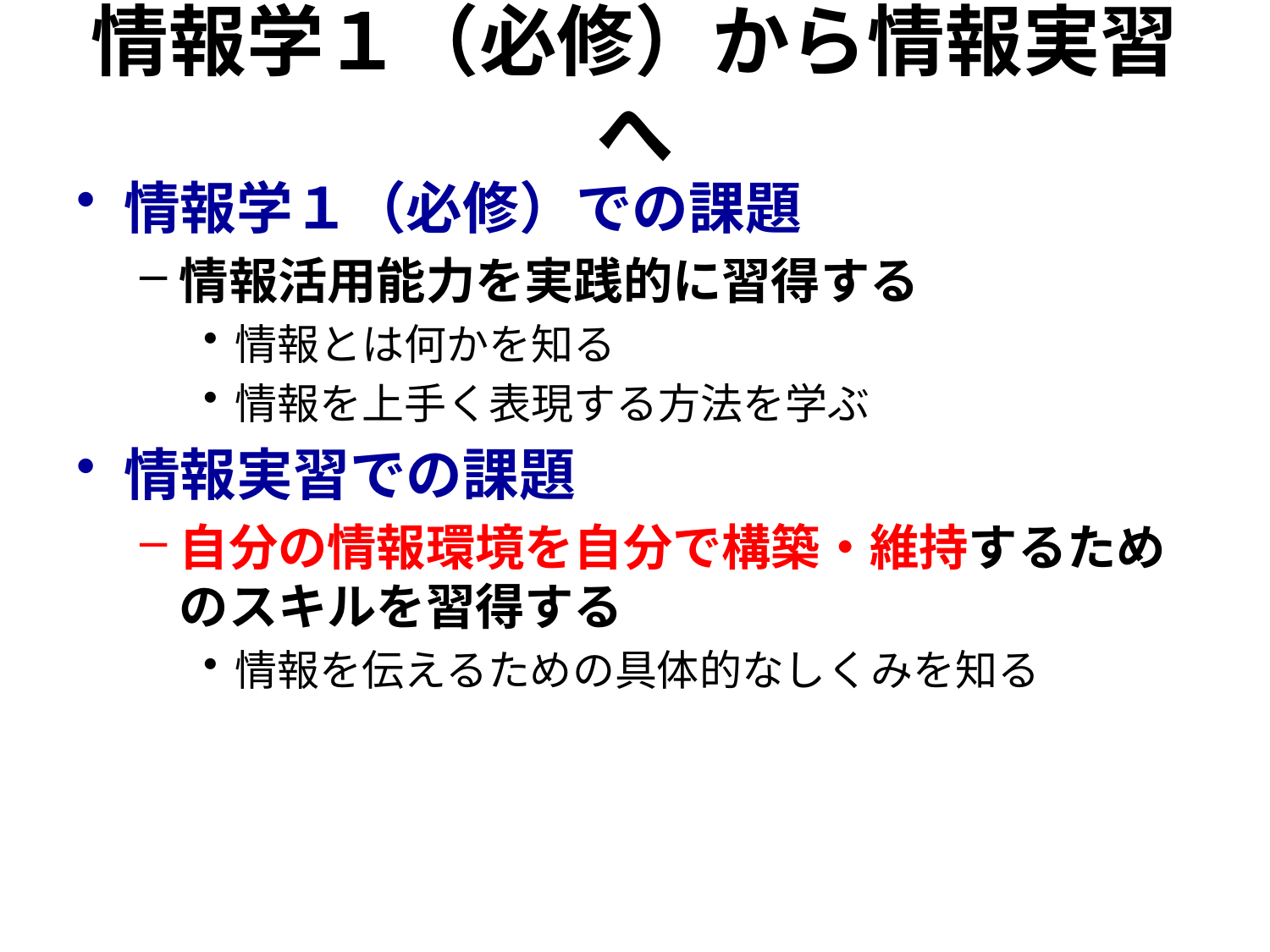

# 情報学１（必修）から情報実習へ
情報学１（必修）での課題
情報活用能力を実践的に習得する
情報とは何かを知る
情報を上手く表現する方法を学ぶ
情報実習での課題
自分の情報環境を自分で構築・維持するためのスキルを習得する
情報を伝えるための具体的なしくみを知る